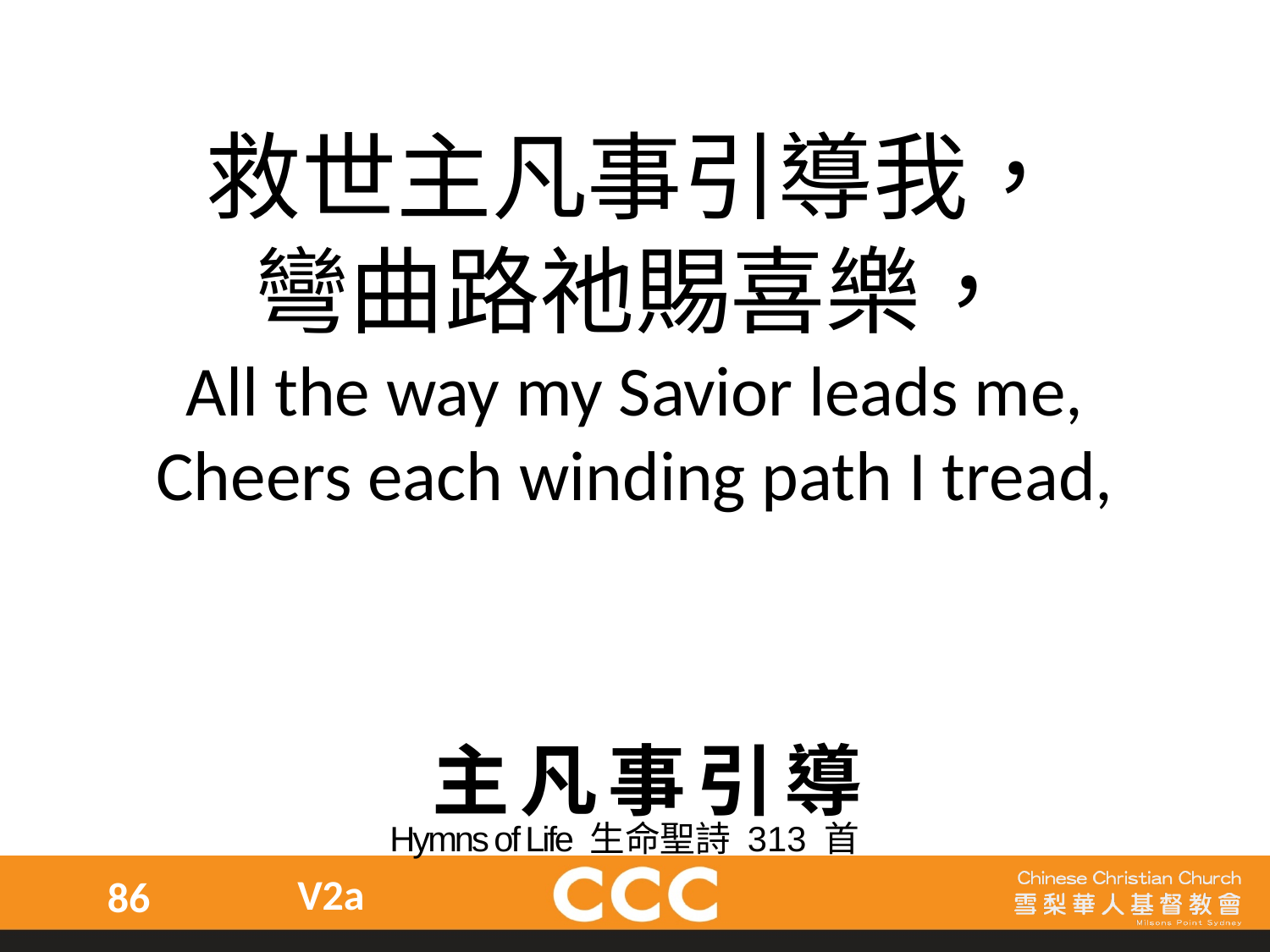

救世主凡事引導我，
彎曲路祂賜喜樂，
All the way my Savior leads me,
Cheers each winding path I tread,
主凡事引導
Hymns of Life 生命聖詩 313 首
V2a
86